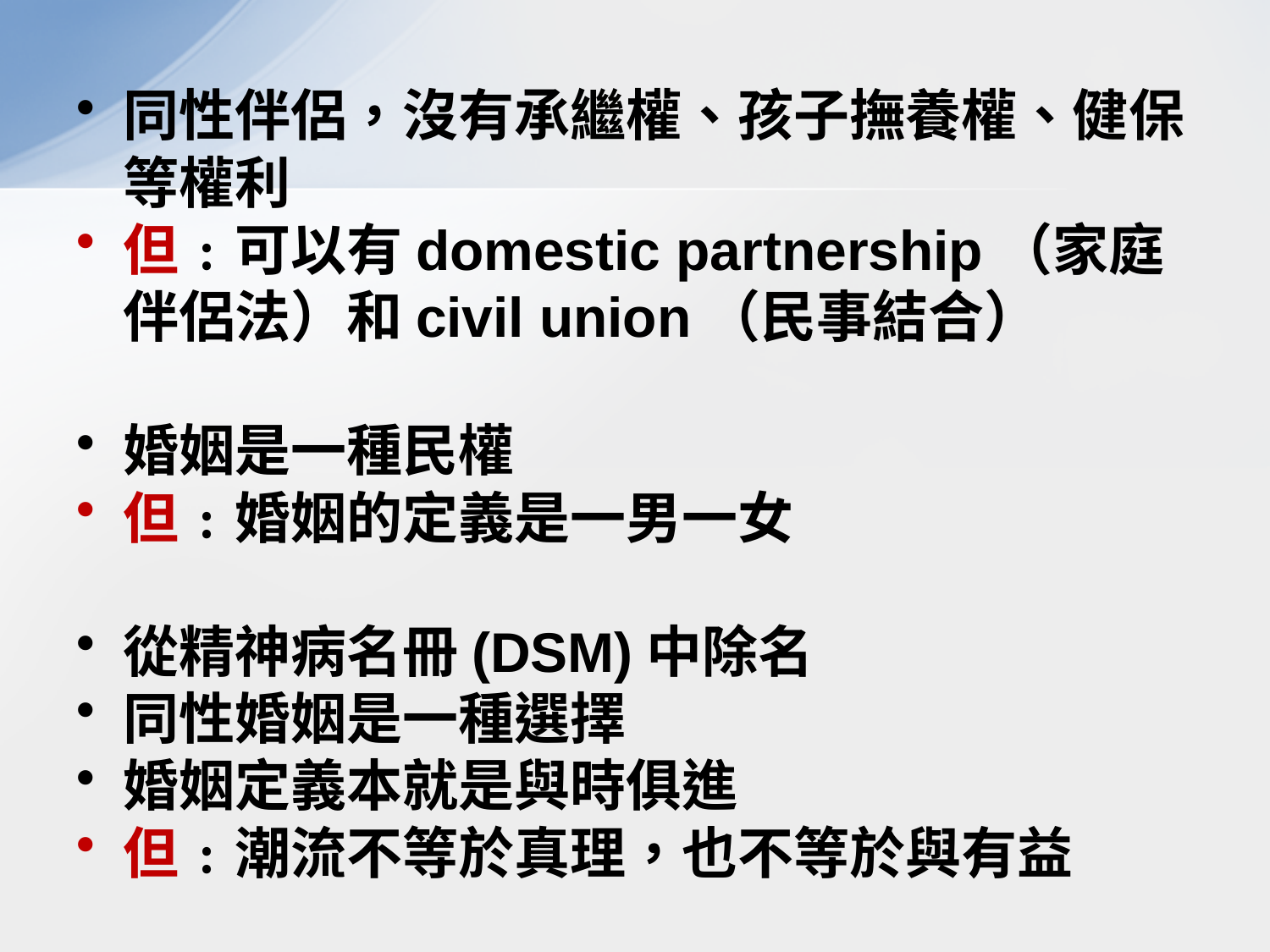

#
同性伴侶，沒有承繼權、孩子撫養權、健保等權利
但﹕可以有domestic partnership（家庭伴侶法）和civil union（民事結合）

婚姻是一種民權
但﹕婚姻的定義是一男一女

從精神病名冊(DSM)中除名
同性婚姻是一種選擇
婚姻定義本就是與時俱進
但﹕潮流不等於真理，也不等於與有益